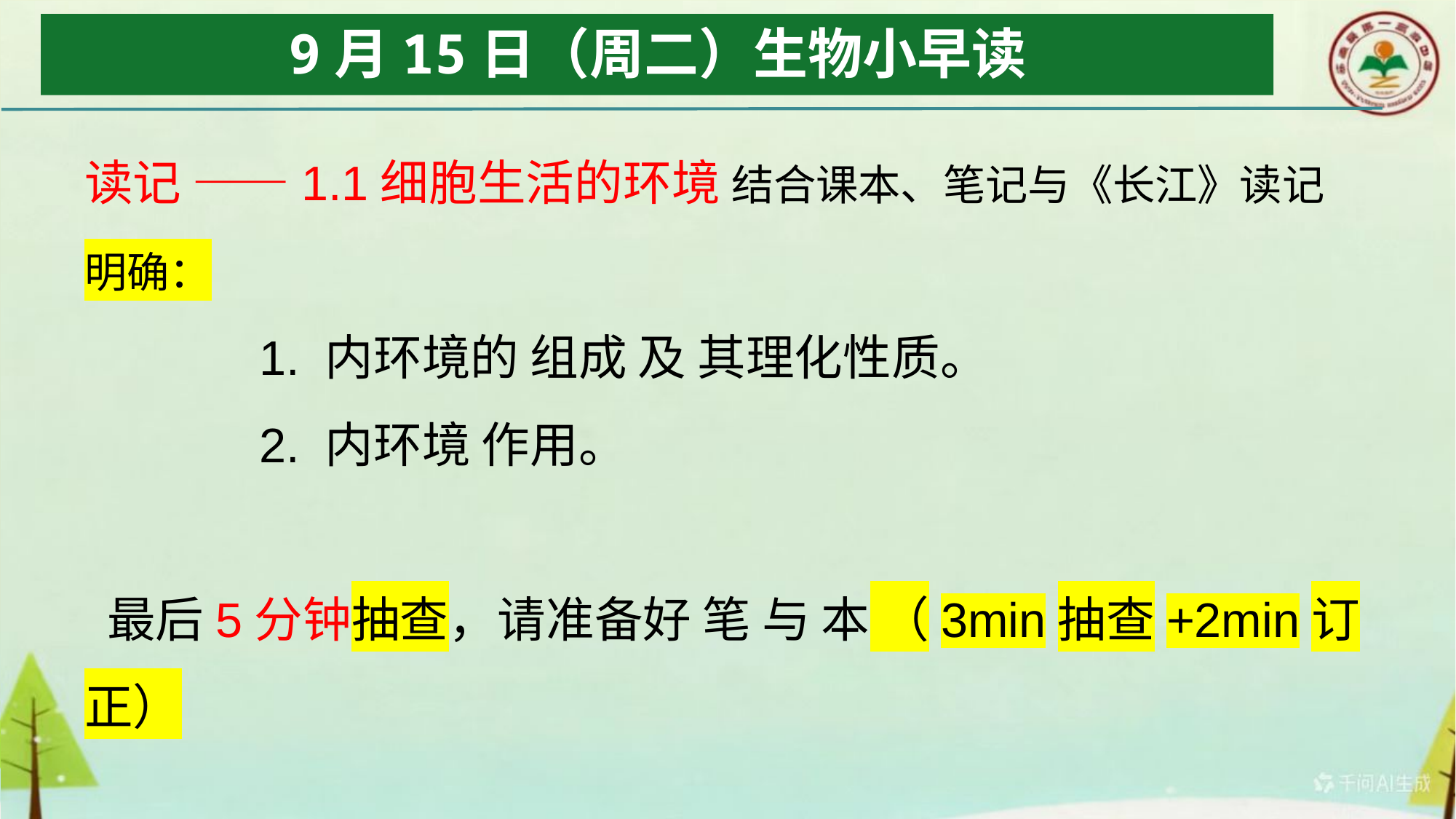

# 9月15日（周二）生物小早读
读记 ——1.1细胞生活的环境 结合课本、笔记与《长江》读记
明确：
             1. 内环境的 组成 及 其理化性质。
             2. 内环境 作用。

 最后5分钟抽查，请准备好 笔 与 本 （3min抽查+2min订正）